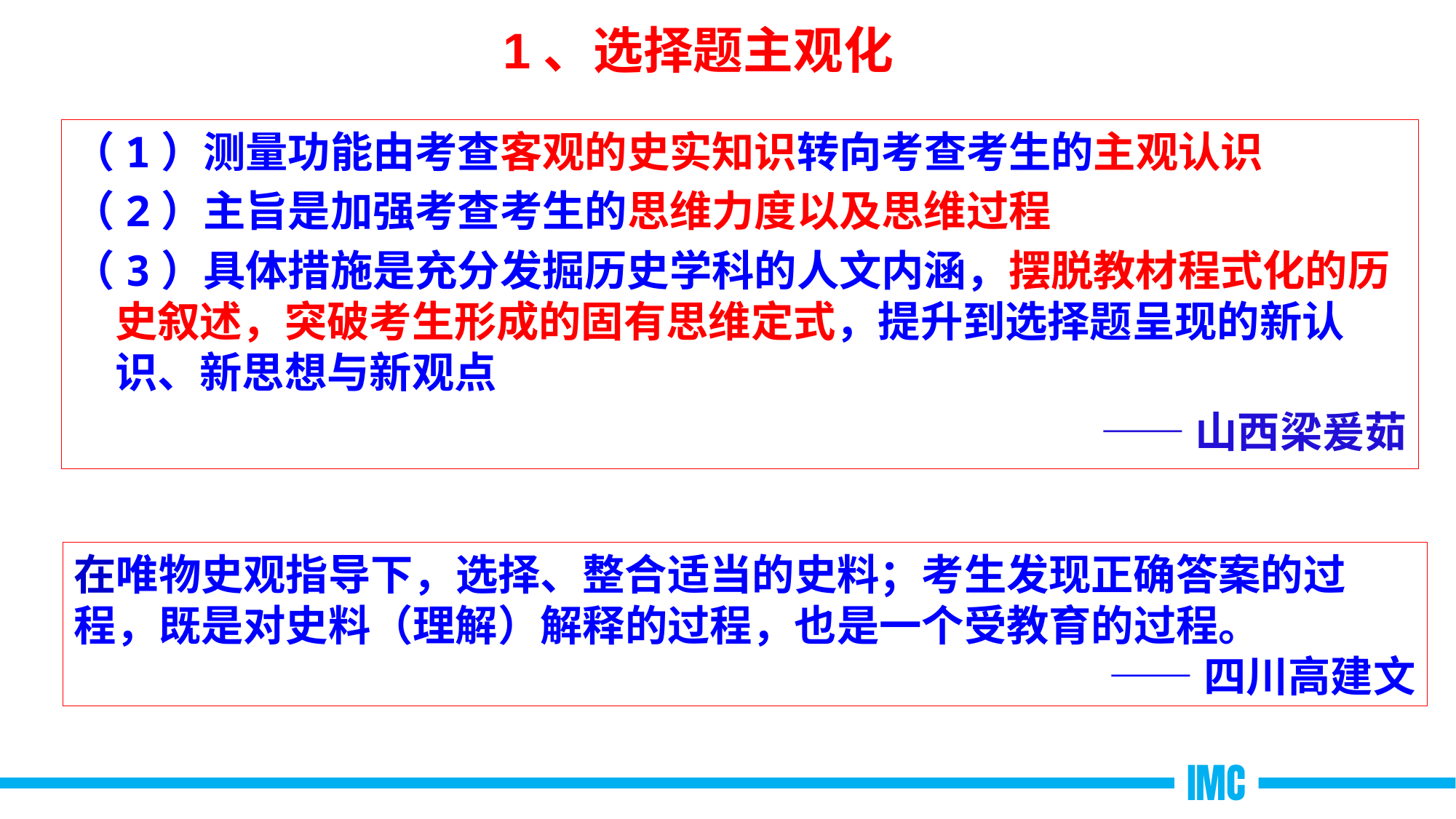

1、选择题主观化
（1）测量功能由考查客观的史实知识转向考查考生的主观认识
（2）主旨是加强考查考生的思维力度以及思维过程
（3）具体措施是充分发掘历史学科的人文内涵，摆脱教材程式化的历史叙述，突破考生形成的固有思维定式，提升到选择题呈现的新认识、新思想与新观点
——山西梁爰茹

在唯物史观指导下，选择、整合适当的史料；考生发现正确答案的过程，既是对史料（理解）解释的过程，也是一个受教育的过程。
——四川高建文